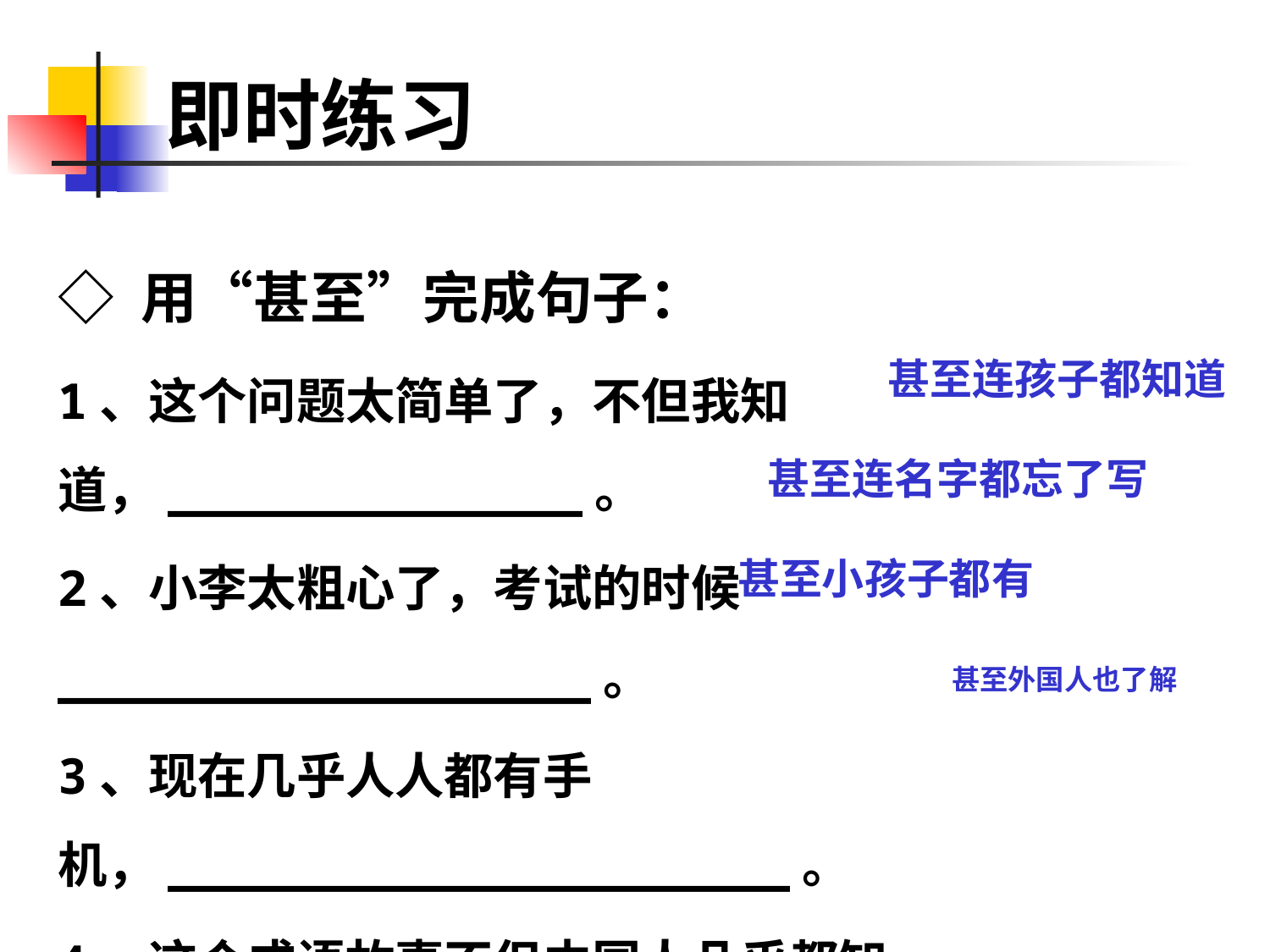

# 即时练习
◇ 用“甚至”完成句子：
1、这个问题太简单了，不但我知道，______________。
2、小李太粗心了，考试的时候__________________。
3、现在几乎人人都有手机，_____________________。
4、这个成语故事不但中国人几乎都知道，________。
甚至连孩子都知道
甚至连名字都忘了写
甚至小孩子都有
甚至外国人也了解